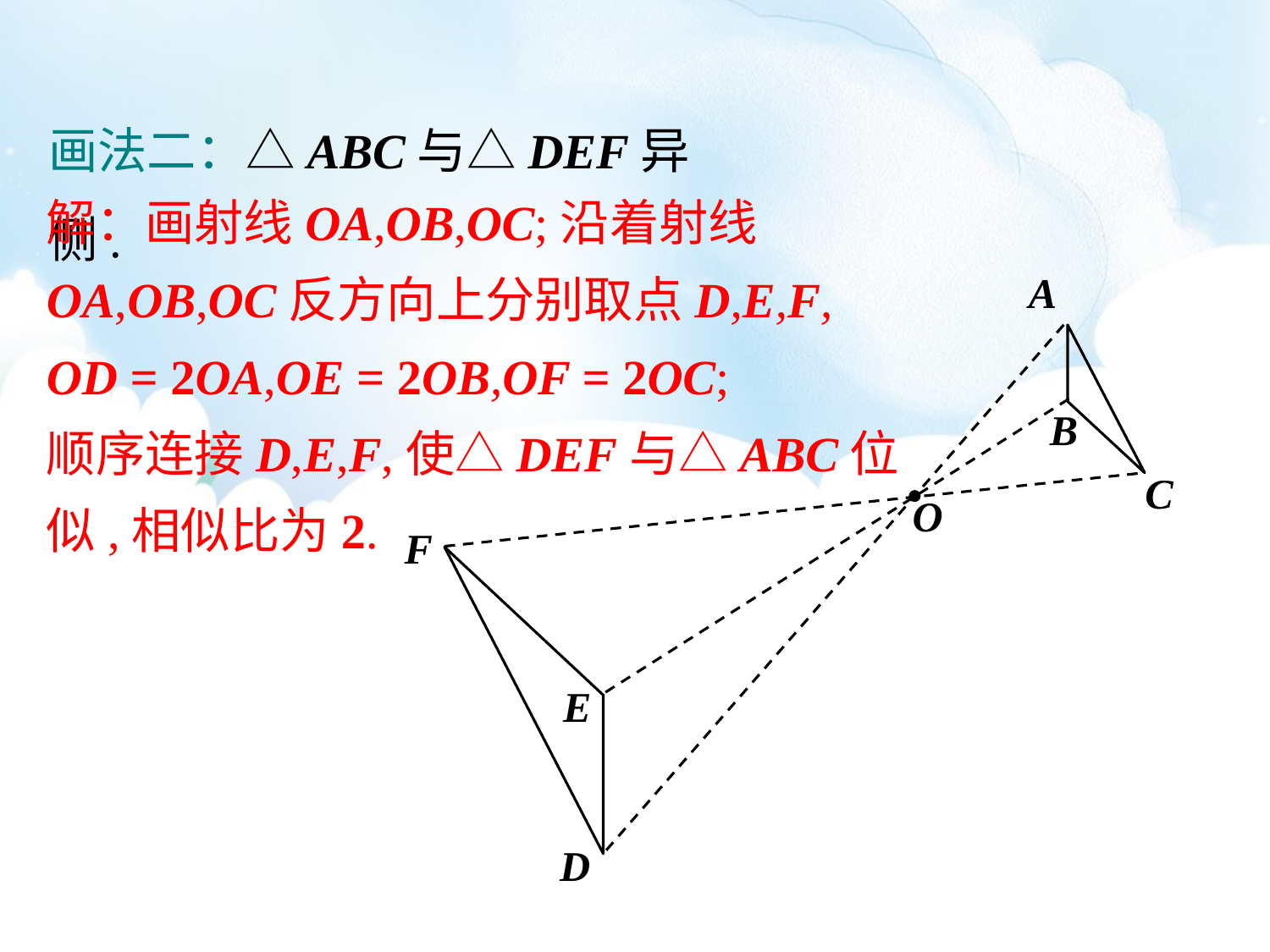

画法二：△ABC与△DEF异侧.
解：画射线OA,OB,OC;沿着射线OA,OB,OC反方向上分别取点D,E,F,
OD = 2OA,OE = 2OB,OF = 2OC;
顺序连接D,E,F,使△DEF与△ABC位似,相似比为2.
A

B

C

O

F

E
D